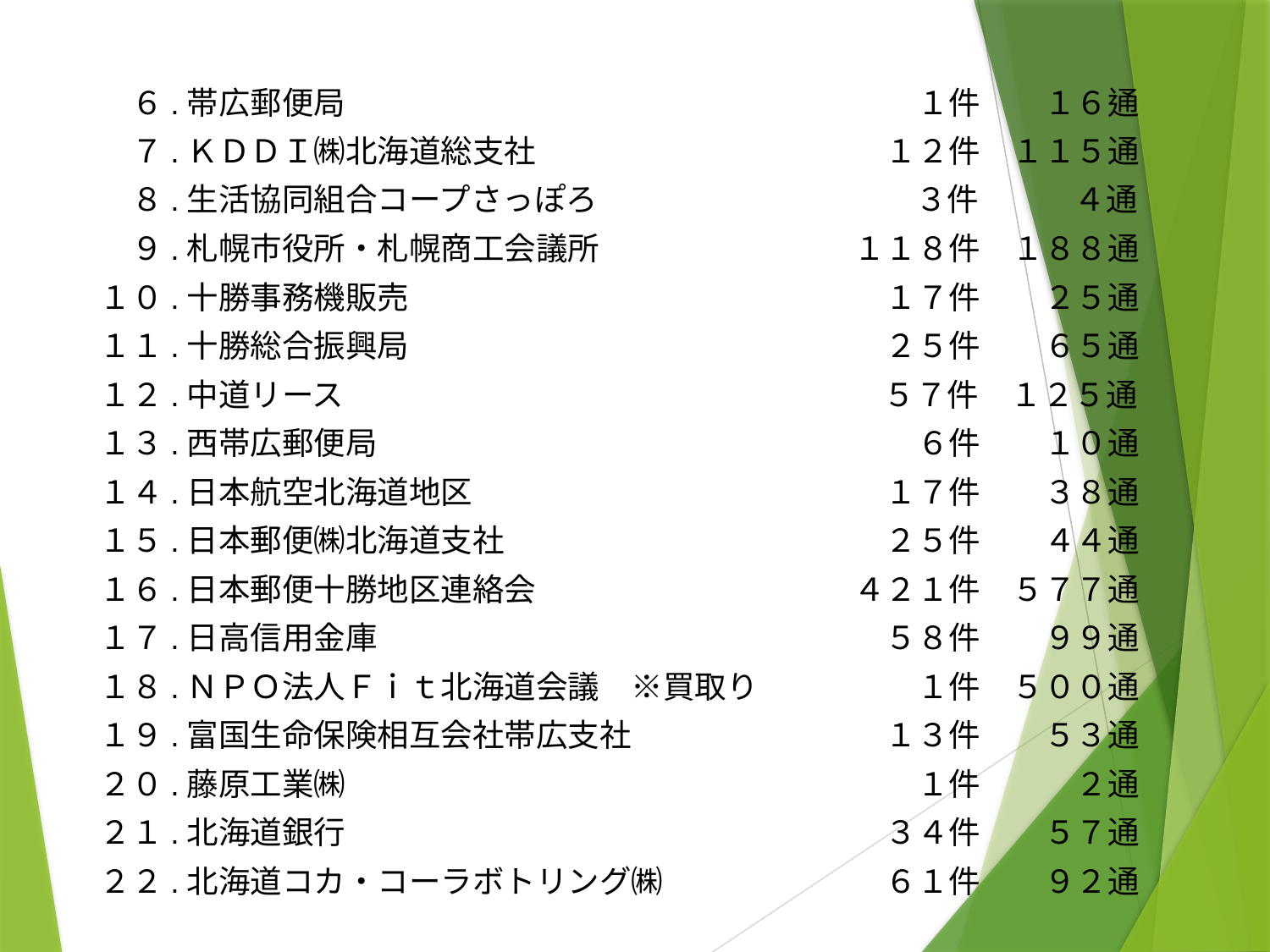

６.帯広郵便局　　　　　　　　　　　　　　　　　　１件　　１６通
　　７.ＫＤＤＩ㈱北海道総支社　　　　　　　　　　　１２件　１１５通
　　８.生活協同組合コープさっぽろ　　　　　　　　　　３件　　　４通
　　９.札幌市役所・札幌商工会議所　　　　　　　　１１８件　１８８通
　１０.十勝事務機販売　　　　　　　　　　　　　　　１７件　　２５通
　１１.十勝総合振興局　　　　　　　　　　　　　　　２５件　　６５通
　１２.中道リース　　　　　　　　　　　　　　　　　５７件　１２５通
　１３.西帯広郵便局　　　　　　　　　　　　　　　　　６件　　１０通
　１４.日本航空北海道地区　　　　　　　　　　　　　１７件　　３８通
　１５.日本郵便㈱北海道支社　　　　　　　　　　　　２５件　　４４通
　１６.日本郵便十勝地区連絡会　　　　　　　　　　４２１件　５７７通
　１７.日高信用金庫　　　　　　　　　　　　　　　　５８件　　９９通
　１８.ＮＰＯ法人Ｆｉｔ北海道会議　※買取り　　　　　１件　５００通
　１９.富国生命保険相互会社帯広支社　　　　　　　　１３件　　５３通
　２０.藤原工業㈱　　　　　　　　　　　　　　　　　　１件　　　２通
　２１.北海道銀行　　　　　　　　　　　　　　　　　３４件　　５７通
　２２.北海道コカ・コーラボトリング㈱　　　　　　　６１件　　９２通